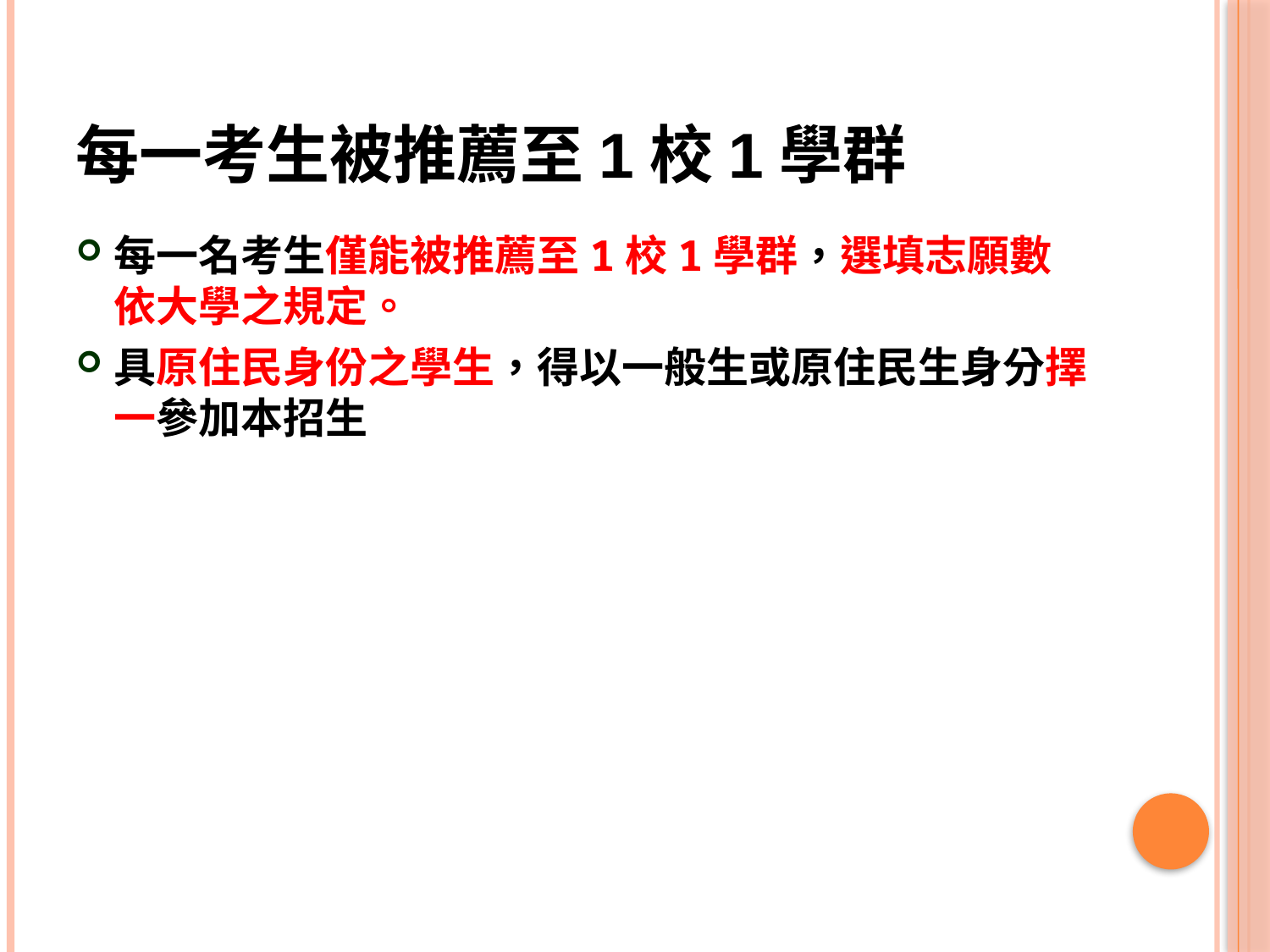

# 每一考生被推薦至1校1學群
每一名考生僅能被推薦至1校1學群，選填志願數依大學之規定。
具原住民身份之學生，得以一般生或原住民生身分擇一參加本招生